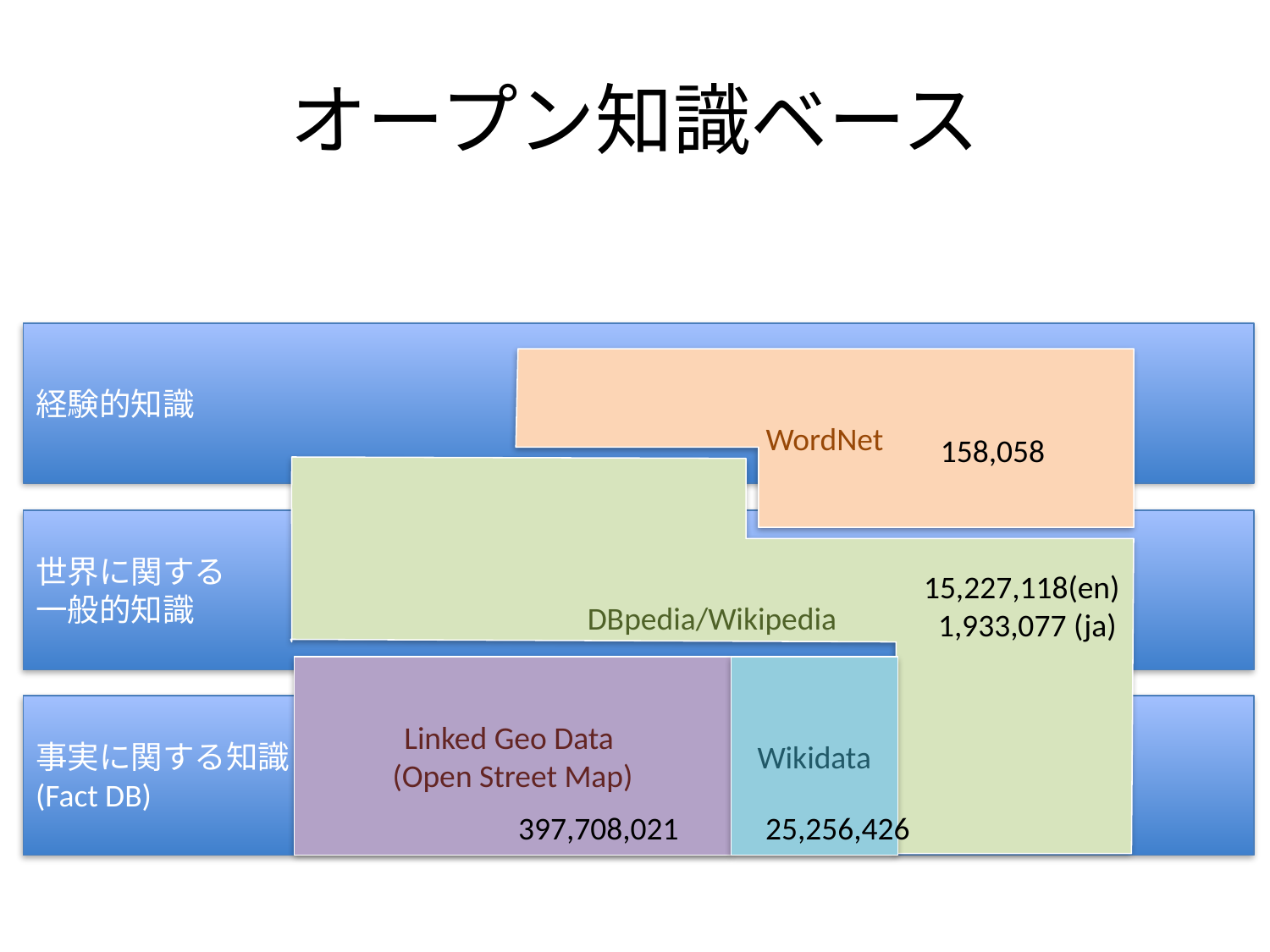

# オープン知識ベース
経験的知識
WordNet
158,058
DBpedia/Wikipedia

世界に関する
一般的知識
15,227,118(en)
  1,933,077 (ja)
Linked Geo Data
(Open Street Map)
Wikidata
事実に関する知識
(Fact DB)
397,708,021
25,256,426